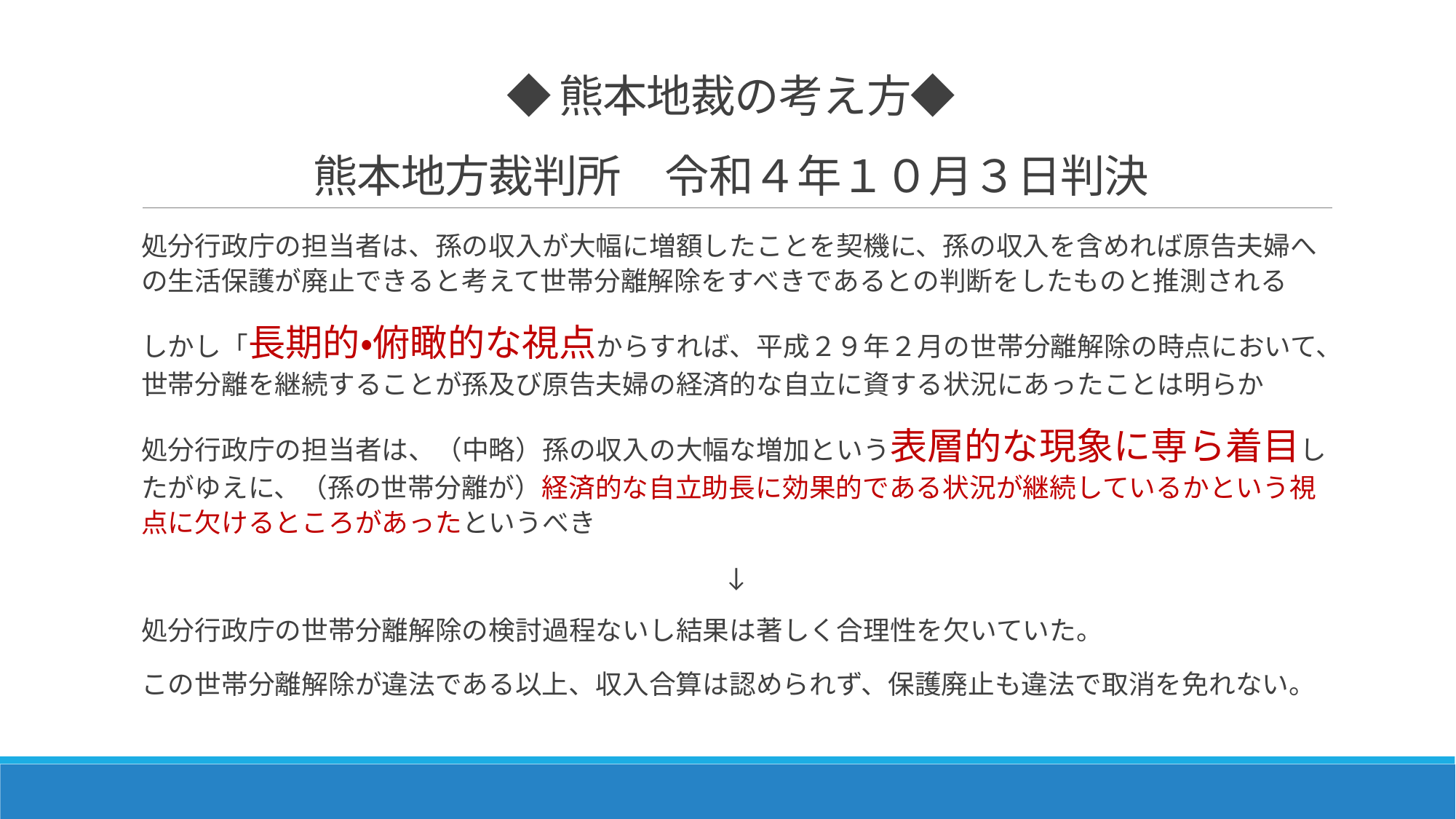

# ◆熊本地裁の考え方◆ 熊本地方裁判所　令和４年１０月３日判決
処分行政庁の担当者は、孫の収入が大幅に増額したことを契機に、孫の収入を含めれば原告夫婦への生活保護が廃止できると考えて世帯分離解除をすべきであるとの判断をしたものと推測される
しかし「長期的・俯瞰的な視点からすれば、平成２９年２月の世帯分離解除の時点において、世帯分離を継続することが孫及び原告夫婦の経済的な自立に資する状況にあったことは明らか
処分行政庁の担当者は、（中略）孫の収入の大幅な増加という表層的な現象に専ら着目したがゆえに、（孫の世帯分離が）経済的な自立助長に効果的である状況が継続しているかという視点に欠けるところがあったというべき
↓
処分行政庁の世帯分離解除の検討過程ないし結果は著しく合理性を欠いていた。
この世帯分離解除が違法である以上、収入合算は認められず、保護廃止も違法で取消を免れない。